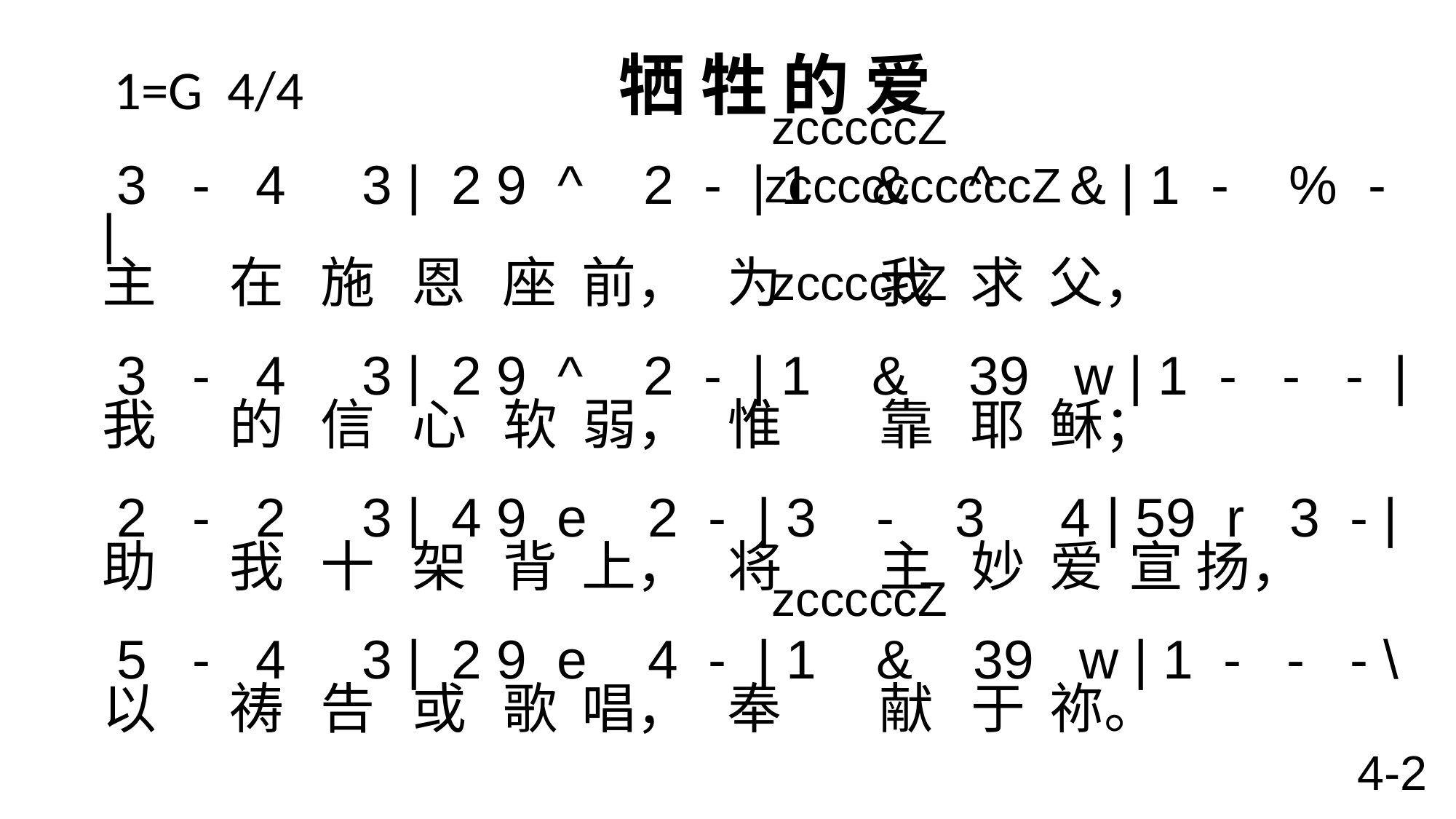

# 1=G  4/4                    牺 牲 的 爱
 zcccccZ                   zccccccccccZ
 3   -   4     3 |  2 9  ^    2  -  | 1    &    ^     & | 1  -    %  -  |
主      在   施   恩   座  前，   为        我   求  父，
 3   -   4     3 |  2 9  ^    2  -  | 1    &    39   w | 1  -   -   -  |
我      的   信   心   软  弱，   惟        靠   耶  稣；
2   -   2     3 |  4 9  e    2  -  | 3    -    3     4 | 59  r   3  - |
助      我   十   架   背  上，   将        主   妙  爱  宣 扬，
5   -   4     3 |  2 9  e    4  -  | 1    &    39   w | 1  -   -   - \
以      祷   告   或   歌  唱，   奉        献   于  祢。
 zcccccZ
 zcccccZ
4-2